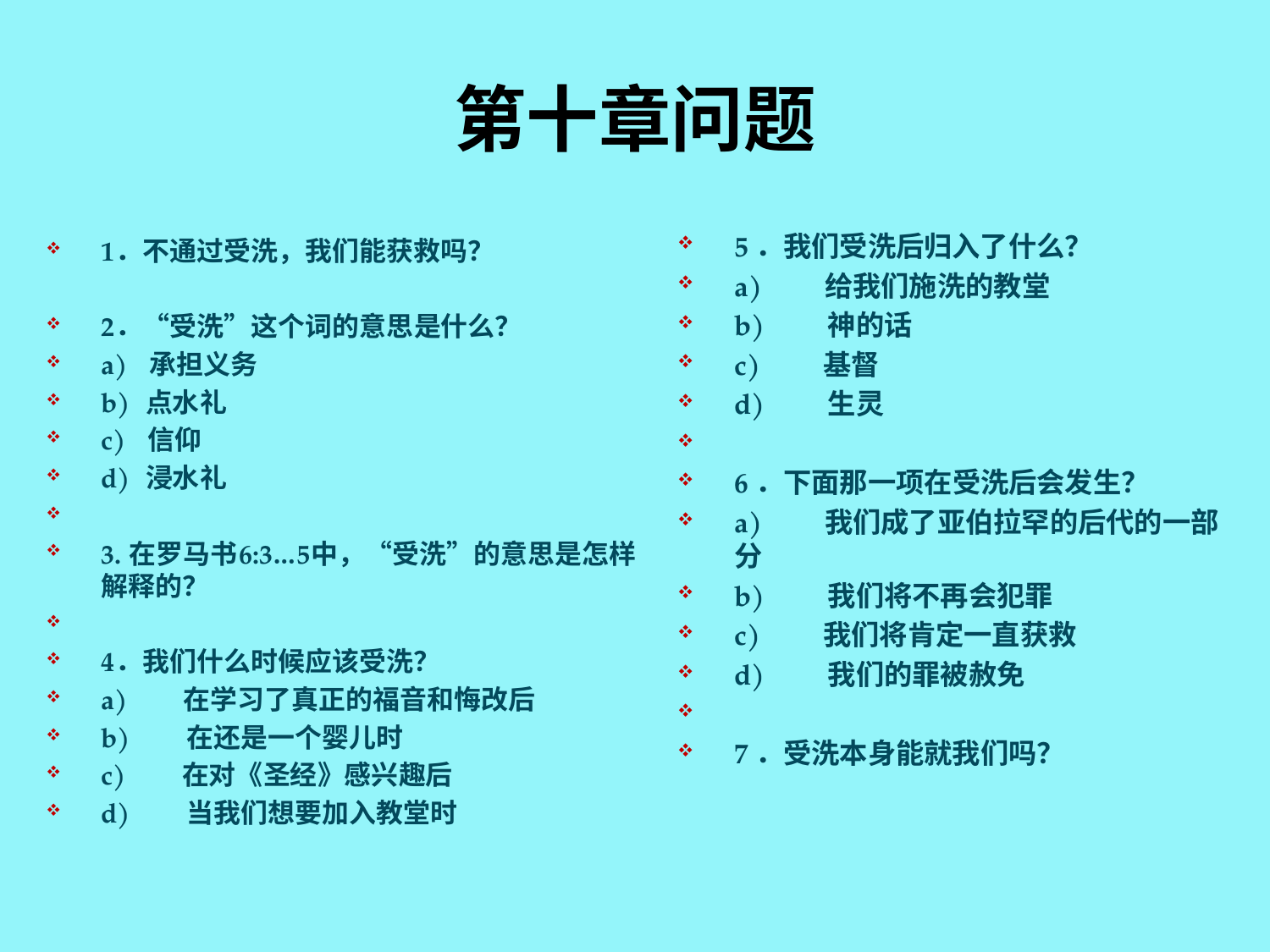

# 第十章问题
5．我们受洗后归入了什么？
a)        给我们施洗的教堂
b)        神的话
c)        基督
d)        生灵

6．下面那一项在受洗后会发生？
a)        我们成了亚伯拉罕的后代的一部分
b)        我们将不再会犯罪
c)        我们将肯定一直获救
d)        我们的罪被赦免

7．受洗本身能就我们吗？
1．不通过受洗，我们能获救吗？

2．“受洗”这个词的意思是什么？
a)   承担义务
b)  点水礼
c)   信仰
d)  浸水礼

3. 在罗马书6:3…5中，“受洗”的意思是怎样解释的？

4．我们什么时候应该受洗？
a)        在学习了真正的福音和悔改后
b)        在还是一个婴儿时
c)        在对《圣经》感兴趣后
d)        当我们想要加入教堂时